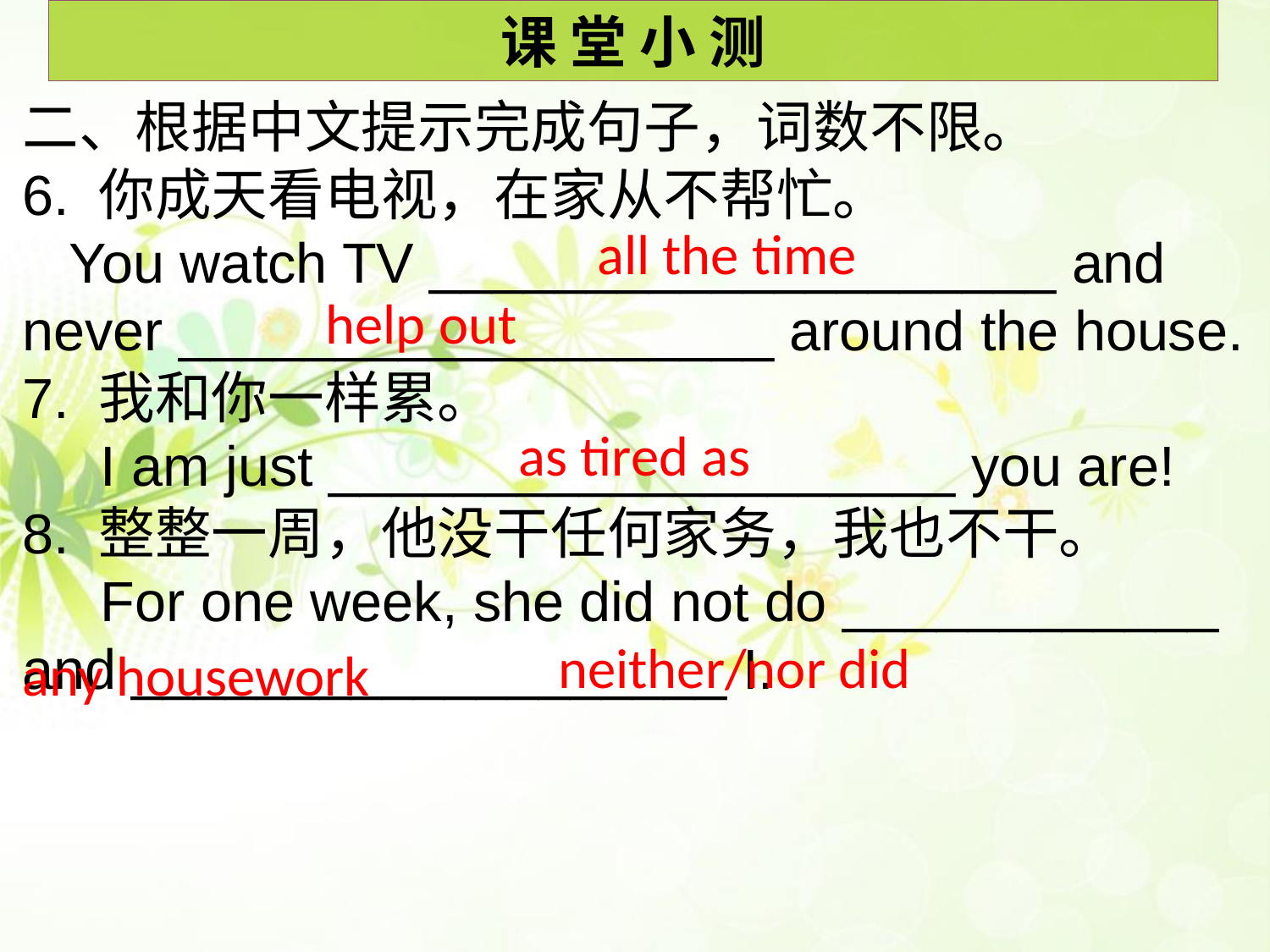

课 堂 小 测
二、根据中文提示完成句子，词数不限。
6. 你成天看电视，在家从不帮忙。
   You watch TV ____________________ and never ___________________ around the house.
7. 我和你一样累。
     I am just ____________________ you are!
8. 整整一周，他没干任何家务，我也不干。
     For one week, she did not do ____________ and ___________________ I.
 all the time
help out
as tired as
neither/nor did
any housework